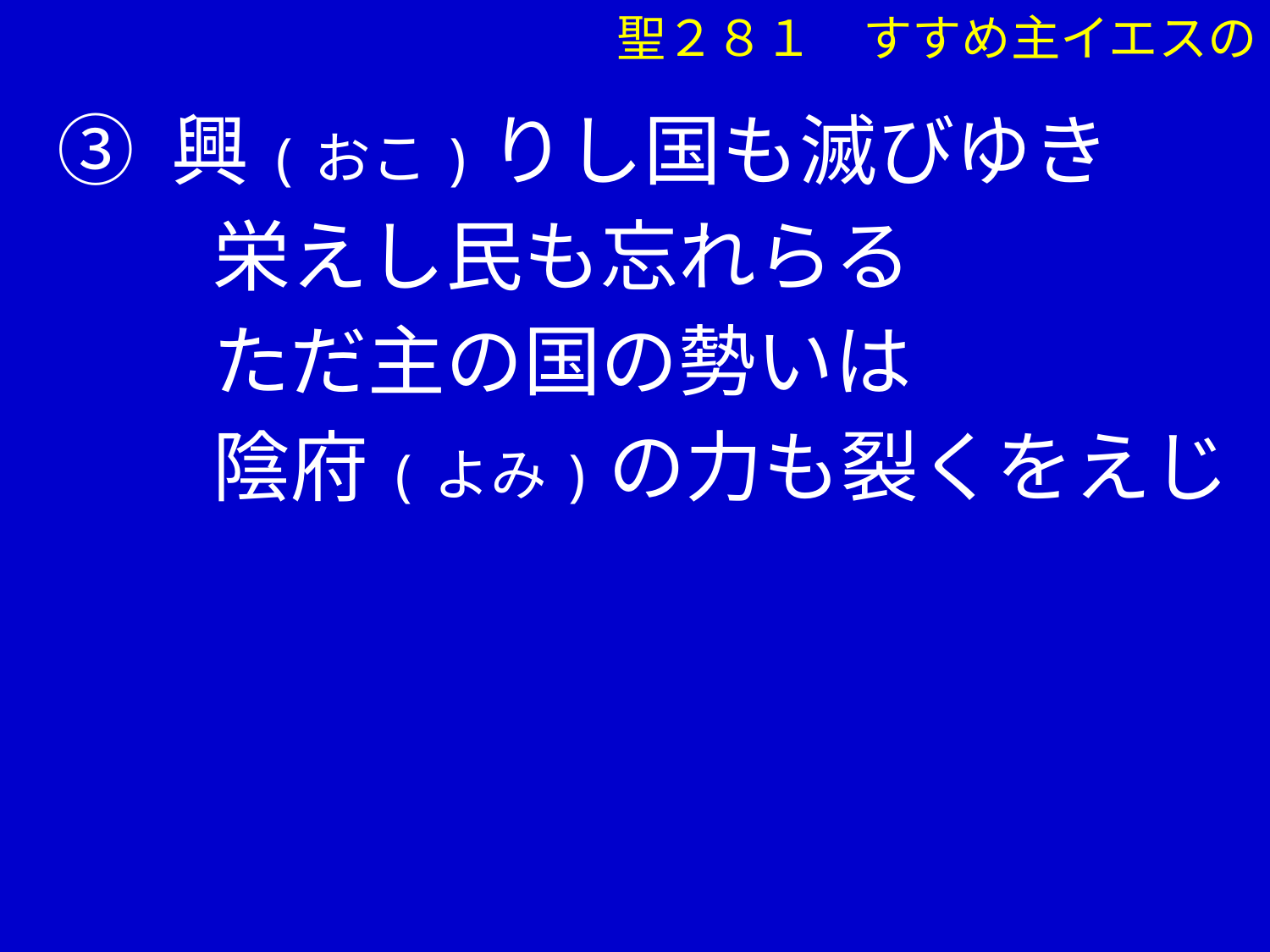

聖２８１　すすめ主イエスの
③ 興(おこ)りし国も滅びゆき
　　栄えし民も忘れらる
　　ただ主の国の勢いは
　　陰府(よみ)の力も裂くをえじ